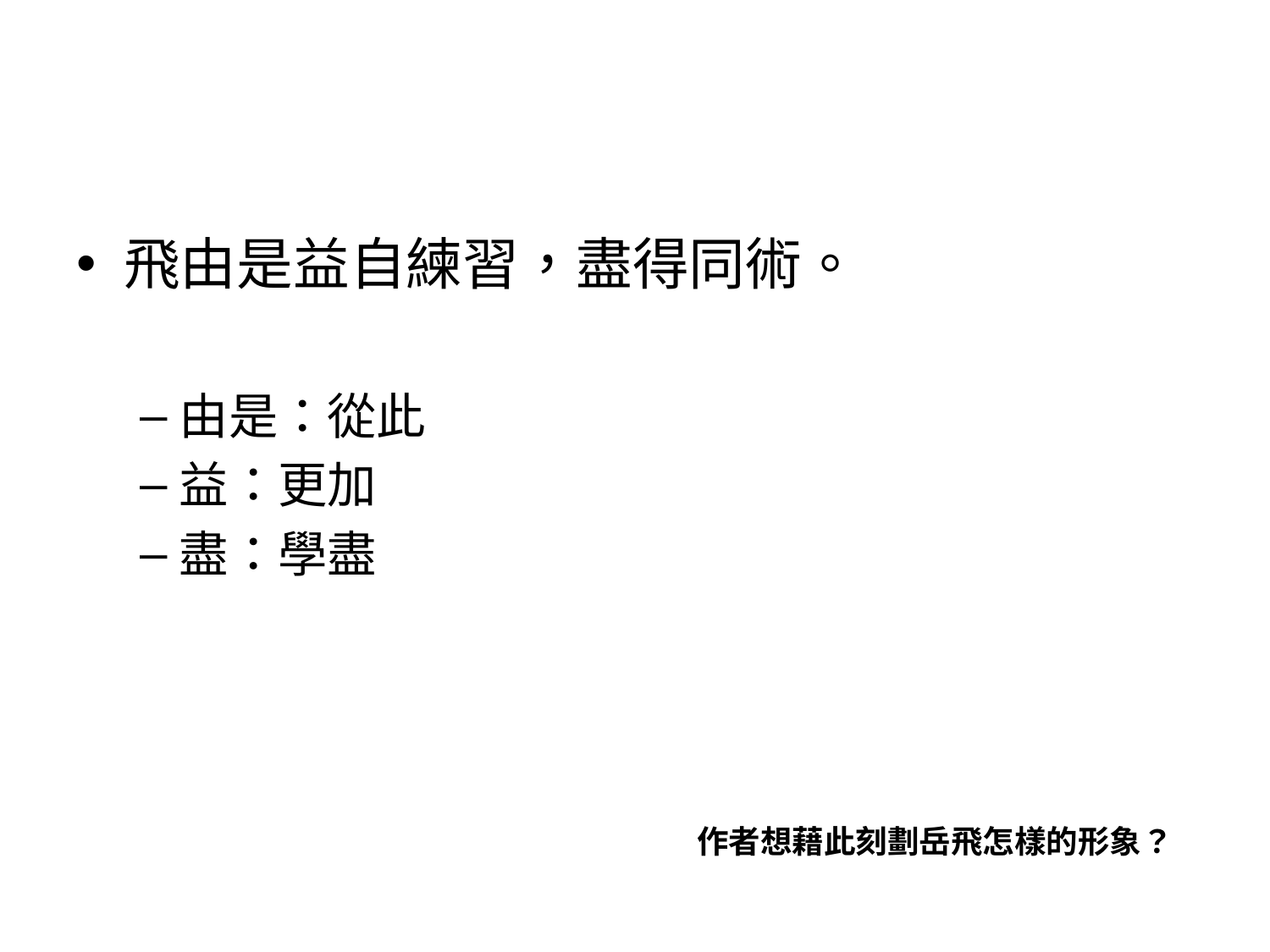

#
飛由是益自練習，盡得同術。

由是：從此
益：更加
盡：學盡
作者想藉此刻劃岳飛怎樣的形象？